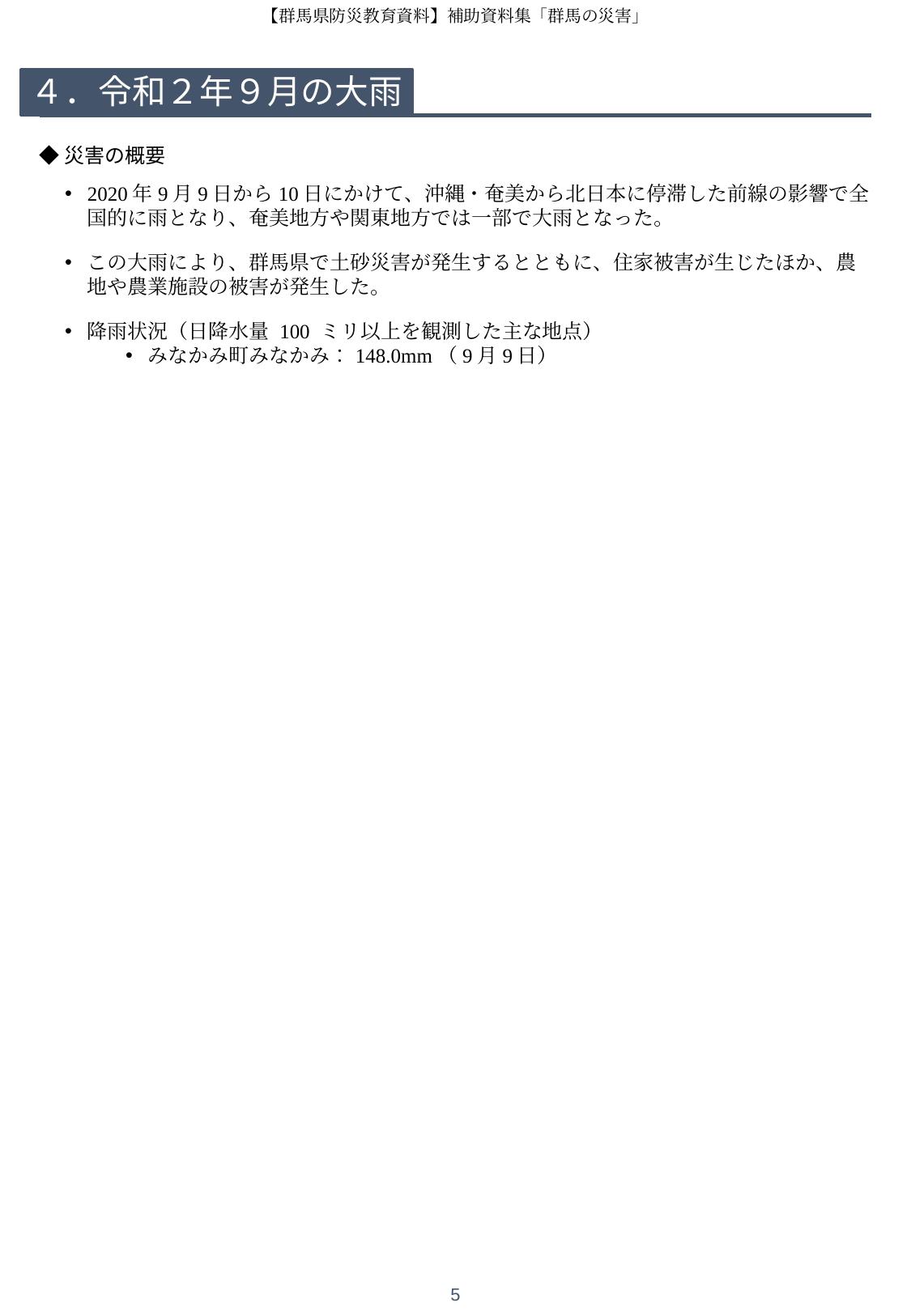

【群馬県防災教育資料】補助資料集「群馬の災害」
４．令和２年９月の大雨
◆災害の概要
2020年9⽉9日から10日にかけて、沖縄・奄美から北日本に停滞した前線の影響で全国的に雨となり、奄美地方や関東地方では一部で大雨となった｡
この大雨により、群馬県で土砂災害が発生するとともに、住家被害が生じたほか、農地や農業施設の被害が発生した。
降雨状況（日降水量 100 ミリ以上を観測した主な地点）
みなかみ町みなかみ：148.0mm（9月9日）
5